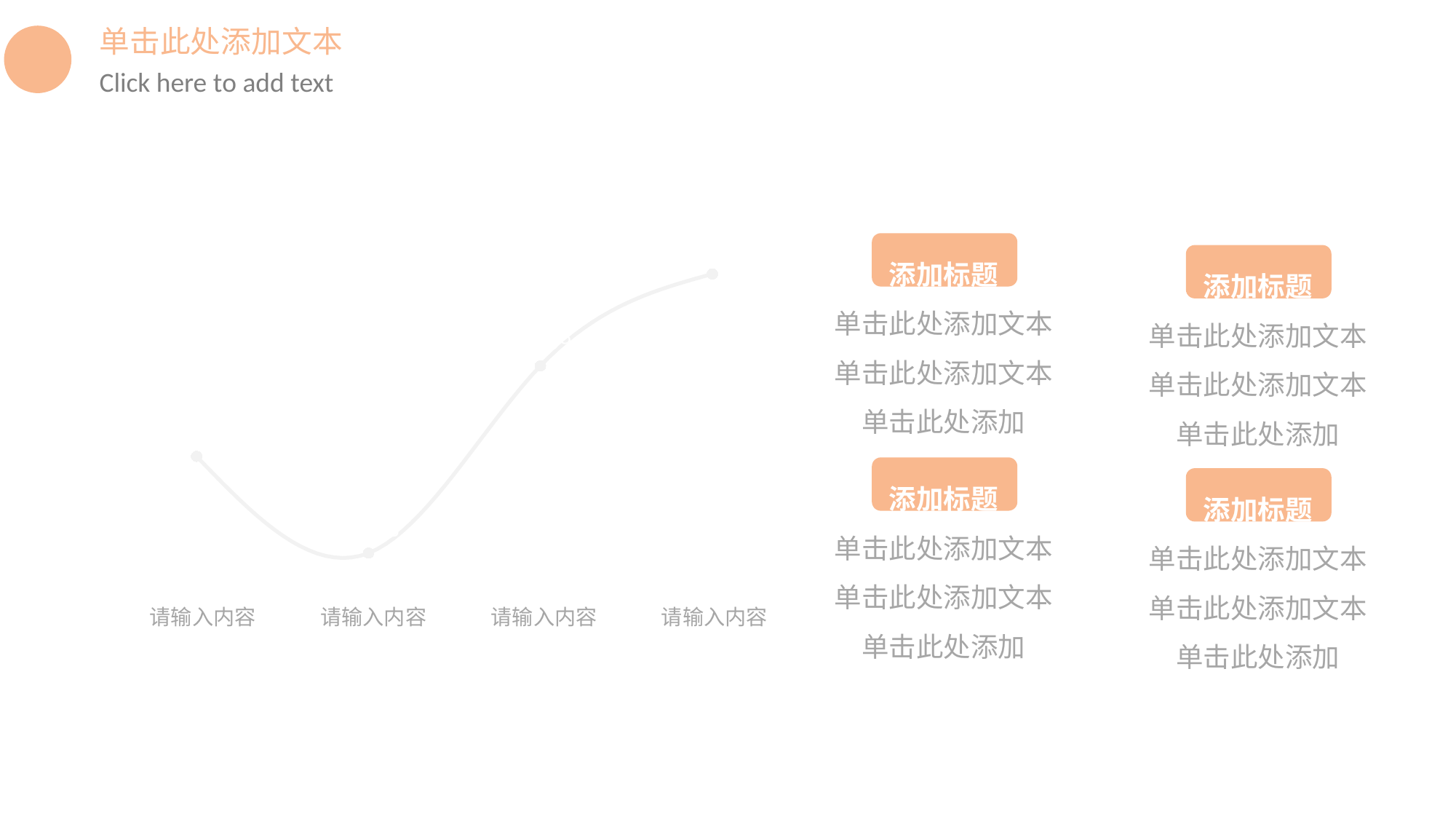

单击此处添加文本

Click here to add text

### Chart

| Category |  |
|---|---|
| 鑫材国际广场 | 37.87 |
| 金山家具市场 | 29.63 |
| 爱家建材市场 | 45.59 |
| 舟山临城商场 | 53.42 |
添加标题
单击此处添加文本单击此处添加文本单击此处添加

添加标题
单击此处添加文本单击此处添加文本单击此处添加

添加标题
单击此处添加文本单击此处添加文本单击此处添加

添加标题
单击此处添加文本单击此处添加文本单击此处添加
请输入内容
请输入内容
请输入内容
请输入内容